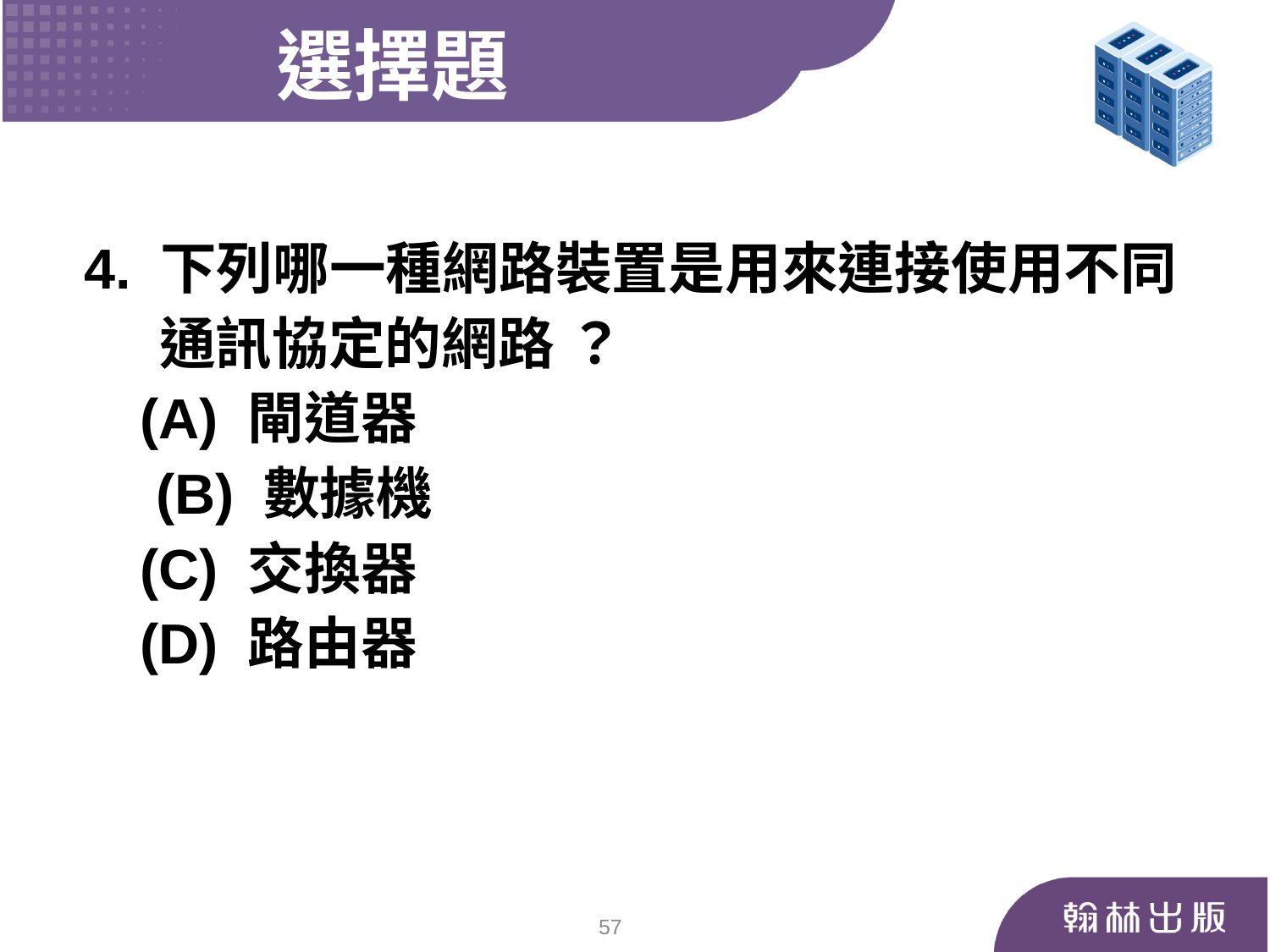

選擇題
 4. 下列哪一種網路裝置是用來連接使用不同
      通訊協定的網路 ？
	   (A) 閘道器
	    (B) 數據機
	   (C) 交換器
	   (D) 路由器

57